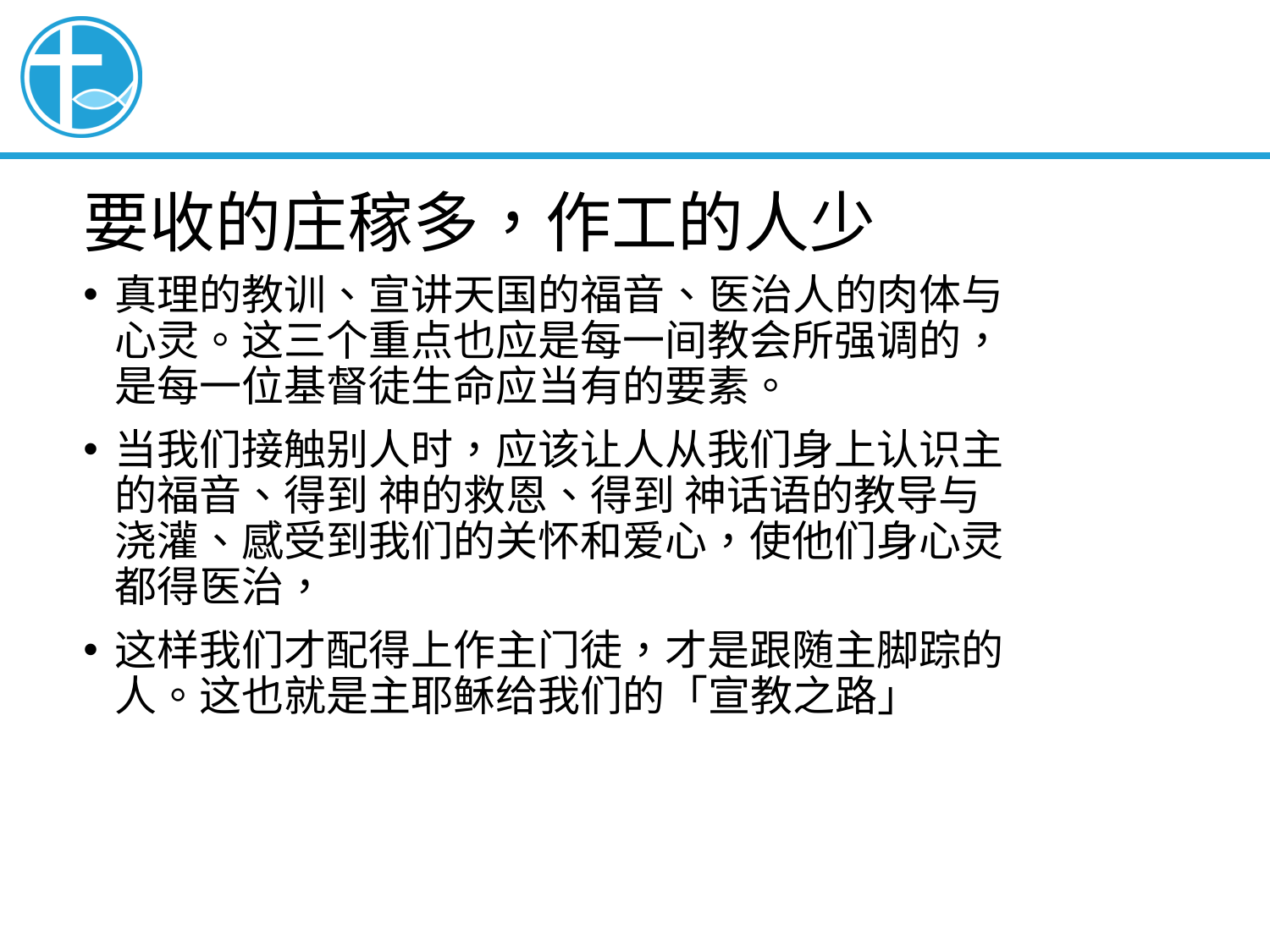

# 要收的庄稼多，作工的人少
真理的教训、宣讲天国的福音、医治人的肉体与心灵。这三个重点也应是每一间教会所强调的，是每一位基督徒生命应当有的要素。
当我们接触别人时，应该让人从我们身上认识主的福音、得到 神的救恩、得到 神话语的教导与浇灌、感受到我们的关怀和爱心，使他们身心灵都得医治，
这样我们才配得上作主门徒，才是跟随主脚踪的人。这也就是主耶稣给我们的「宣教之路」